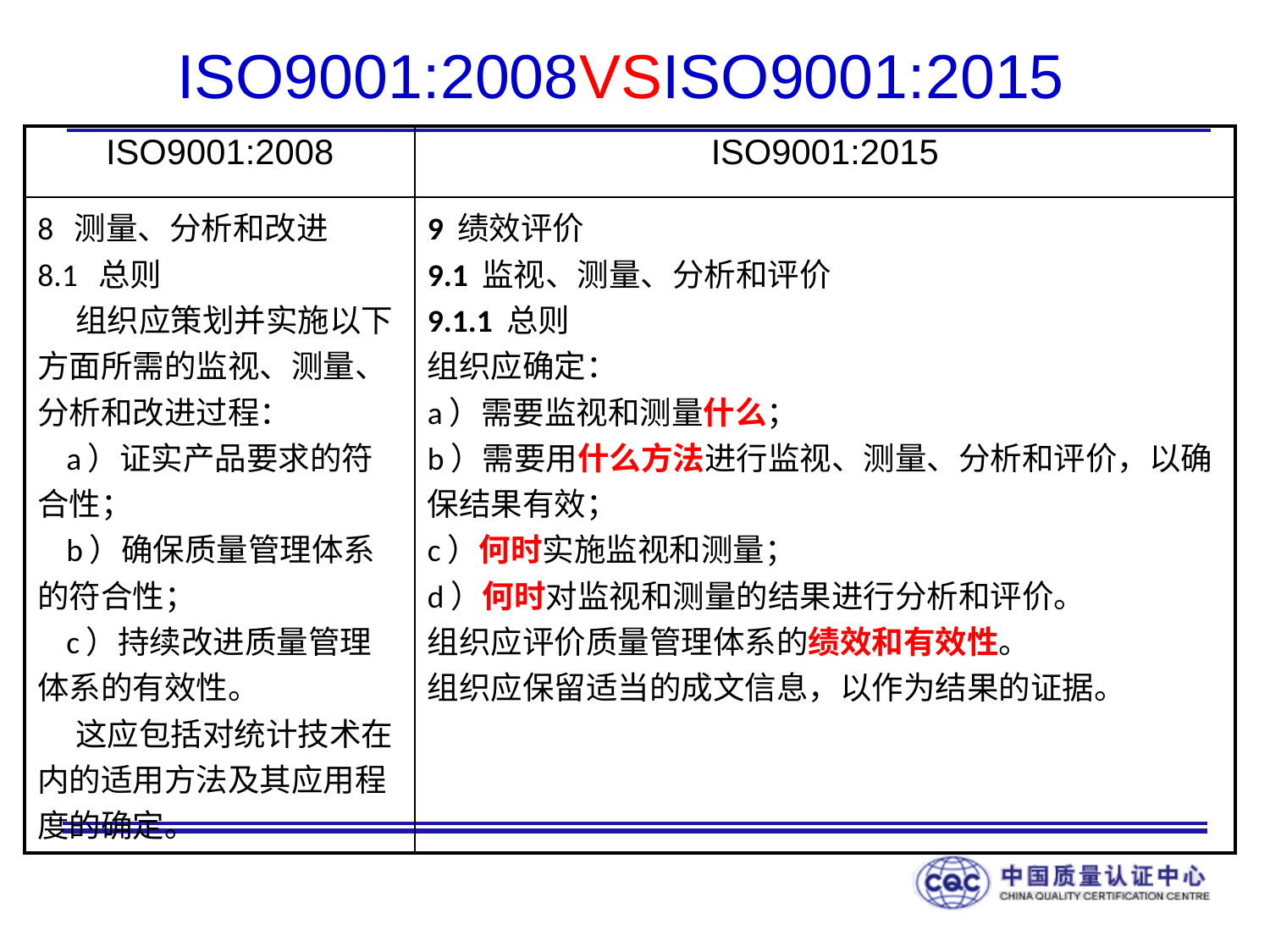

# ISO9001:2008VSISO9001:2015
| ISO9001:2008 | ISO9001:2015 |
| --- | --- |
| 8 测量、分析和改进 8.1 总则 组织应策划并实施以下方面所需的监视、测量、分析和改进过程： a）证实产品要求的符合性； b）确保质量管理体系的符合性； c）持续改进质量管理体系的有效性。 这应包括对统计技术在内的适用方法及其应用程度的确定。 | 9 绩效评价 9.1 监视、测量、分析和评价 9.1.1 总则 组织应确定： a）需要监视和测量什么； b）需要用什么方法进行监视、测量、分析和评价，以确保结果有效； c）何时实施监视和测量； d）何时对监视和测量的结果进行分析和评价。 组织应评价质量管理体系的绩效和有效性。 组织应保留适当的成文信息，以作为结果的证据。 |
218